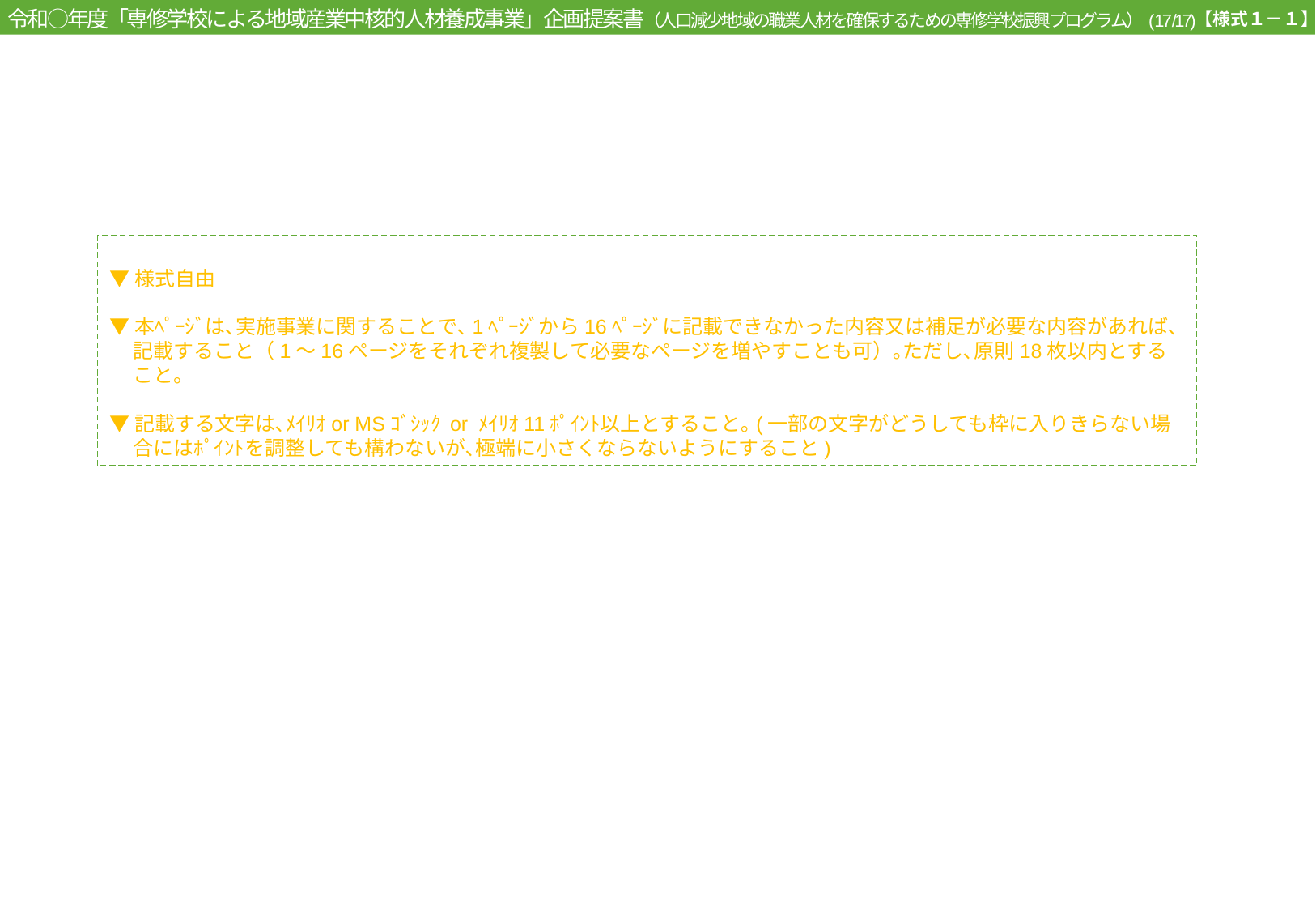

令和○年度「専修学校による地域産業中核的人材養成事業」企画提案書（人口減少地域の職業人材を確保するための専修学校振興プログラム）(17/17)
【様式１－１】

▼様式自由

▼本ﾍﾟｰｼﾞは､実施事業に関することで､1ﾍﾟｰｼﾞから16ﾍﾟｰｼﾞに記載できなかった内容又は補足が必要な内容があれば､記載すること（1～16ページをそれぞれ複製して必要なページを増やすことも可）｡ただし､原則18枚以内とすること。

▼記載する文字は､ﾒｲﾘｵor MSｺﾞｼｯｸ or ﾒｲﾘｵ11ﾎﾟｲﾝﾄ以上とすること｡(一部の文字がどうしても枠に入りきらない場合にはﾎﾟｲﾝﾄを調整しても構わないが､極端に小さくならないようにすること)